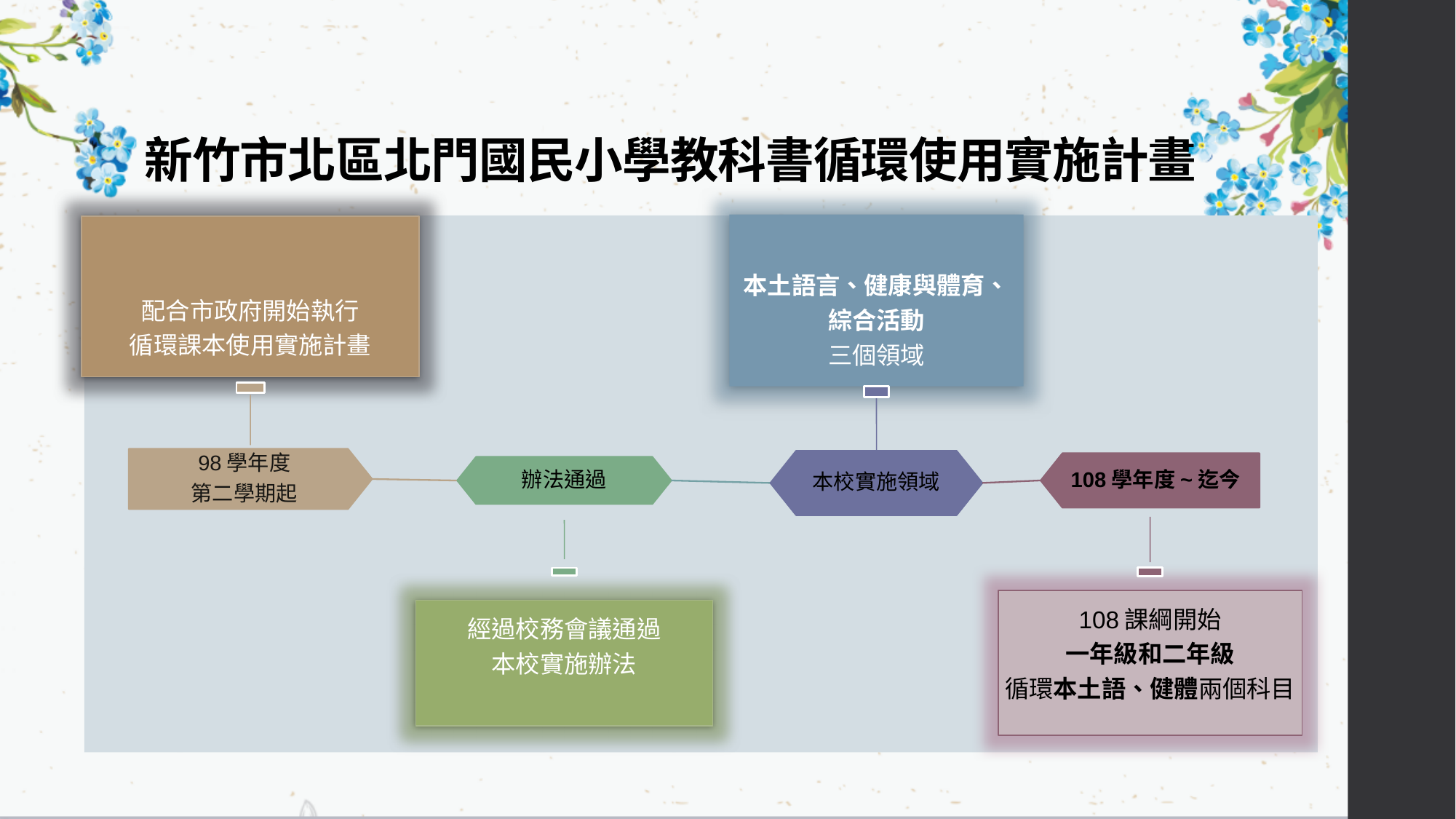

# 新竹市北區北門國民小學教科書循環使用實施計畫
98學年度
第二學期起
配合市政府開始執行
循環課本使用實施計畫
辦法通過
經過校務會議通過
本校實施辦法
本校實施領域
本土語言、健康與體育、
綜合活動
三個領域
108學年度~迄今
108課綱開始
一年級和二年級
循環本土語、健體兩個科目